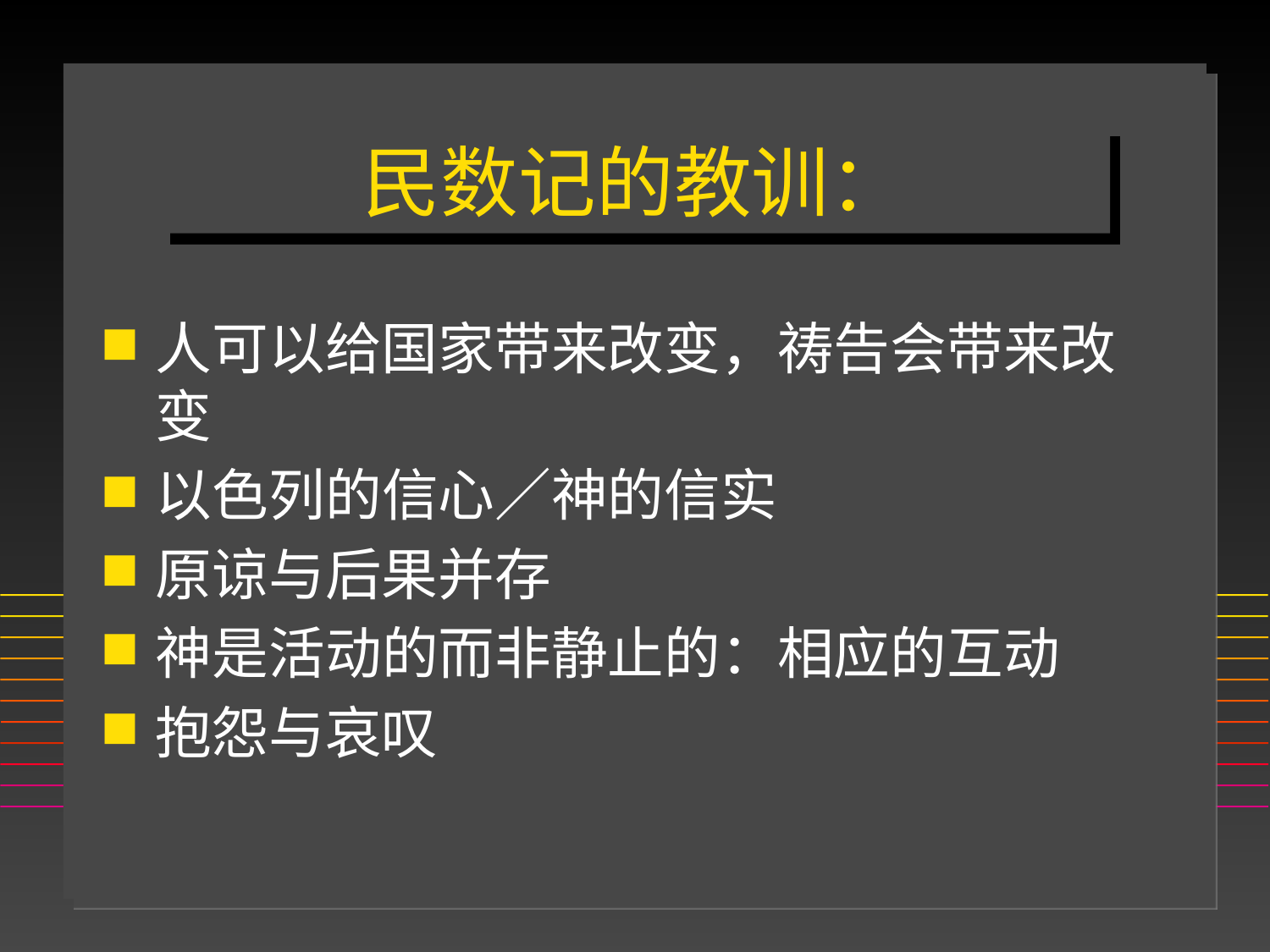

# 民数记的教训：
人可以给国家带来改变，祷告会带来改变
以色列的信心／神的信实
原谅与后果并存
神是活动的而非静止的：相应的互动
抱怨与哀叹